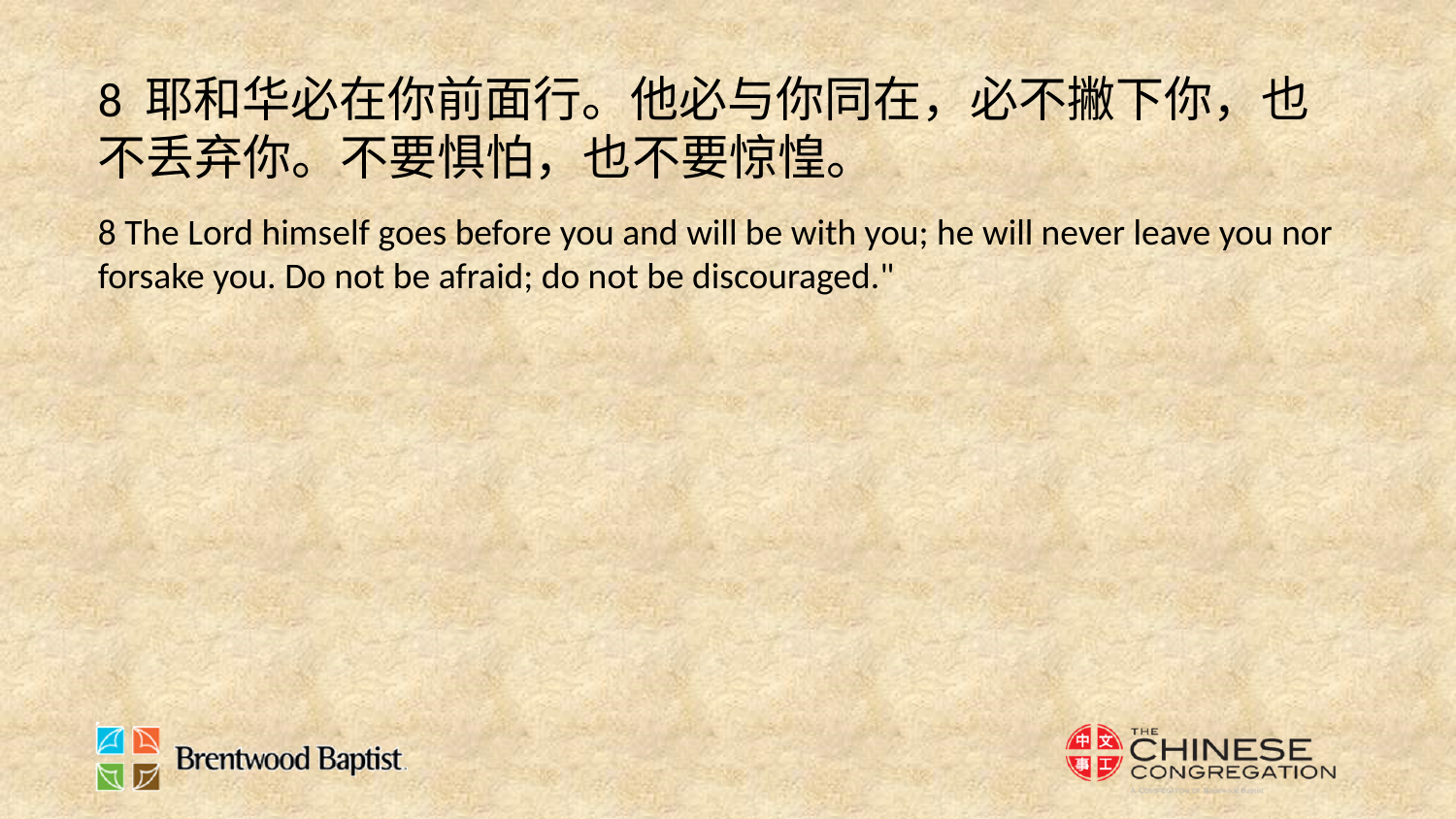

8 耶和华必在你前面行。他必与你同在，必不撇下你，也不丢弃你。不要惧怕，也不要惊惶。

8 The Lord himself goes before you and will be with you; he will never leave you nor forsake you. Do not be afraid; do not be discouraged."